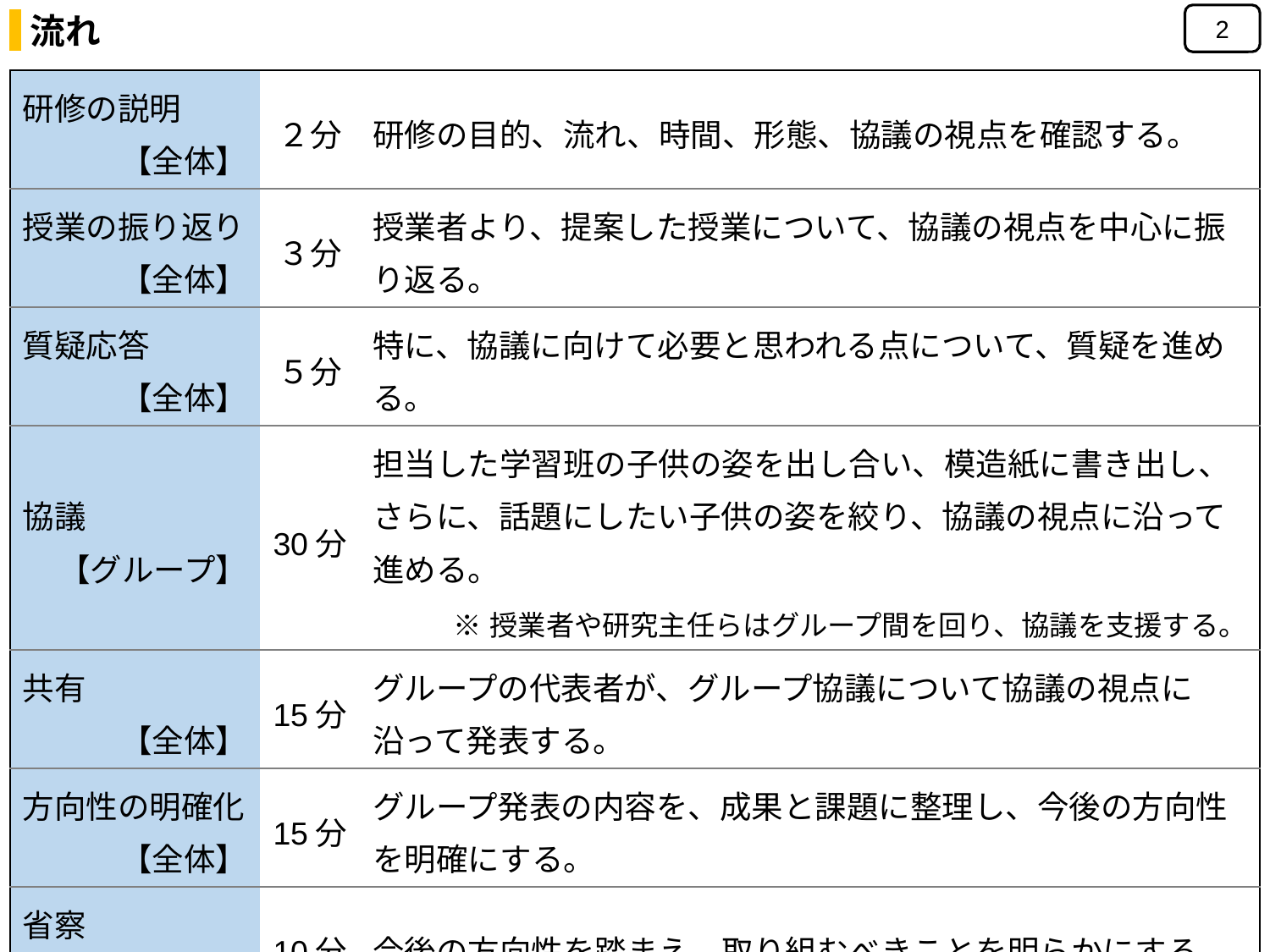

流れ
2

| 研修の説明 【全体】 | ２分 | 研修の目的、流れ、時間、形態、協議の視点を確認する。 |
| --- | --- | --- |
| 授業の振り返り 【全体】 | ３分 | 授業者より、提案した授業について、協議の視点を中心に振り返る。 |
| 質疑応答 【全体】 | ５分 | 特に、協議に向けて必要と思われる点について、質疑を進める。 |
| 協議 【グループ】 | 30分 | 担当した学習班の子供の姿を出し合い、模造紙に書き出し、さらに、話題にしたい子供の姿を絞り、協議の視点に沿って進める。 ※授業者や研究主任らはグループ間を回り、協議を支援する。 |
| 共有 【全体】 | 15分 | グループの代表者が、グループ協議について協議の視点に沿って発表する。 |
| 方向性の明確化 【全体】 | 15分 | グループ発表の内容を、成果と課題に整理し、今後の方向性を明確にする。 |
| 省察 【個人】 | 10分 | 今後の方向性を踏まえ、取り組むべきことを明らかにする。 |